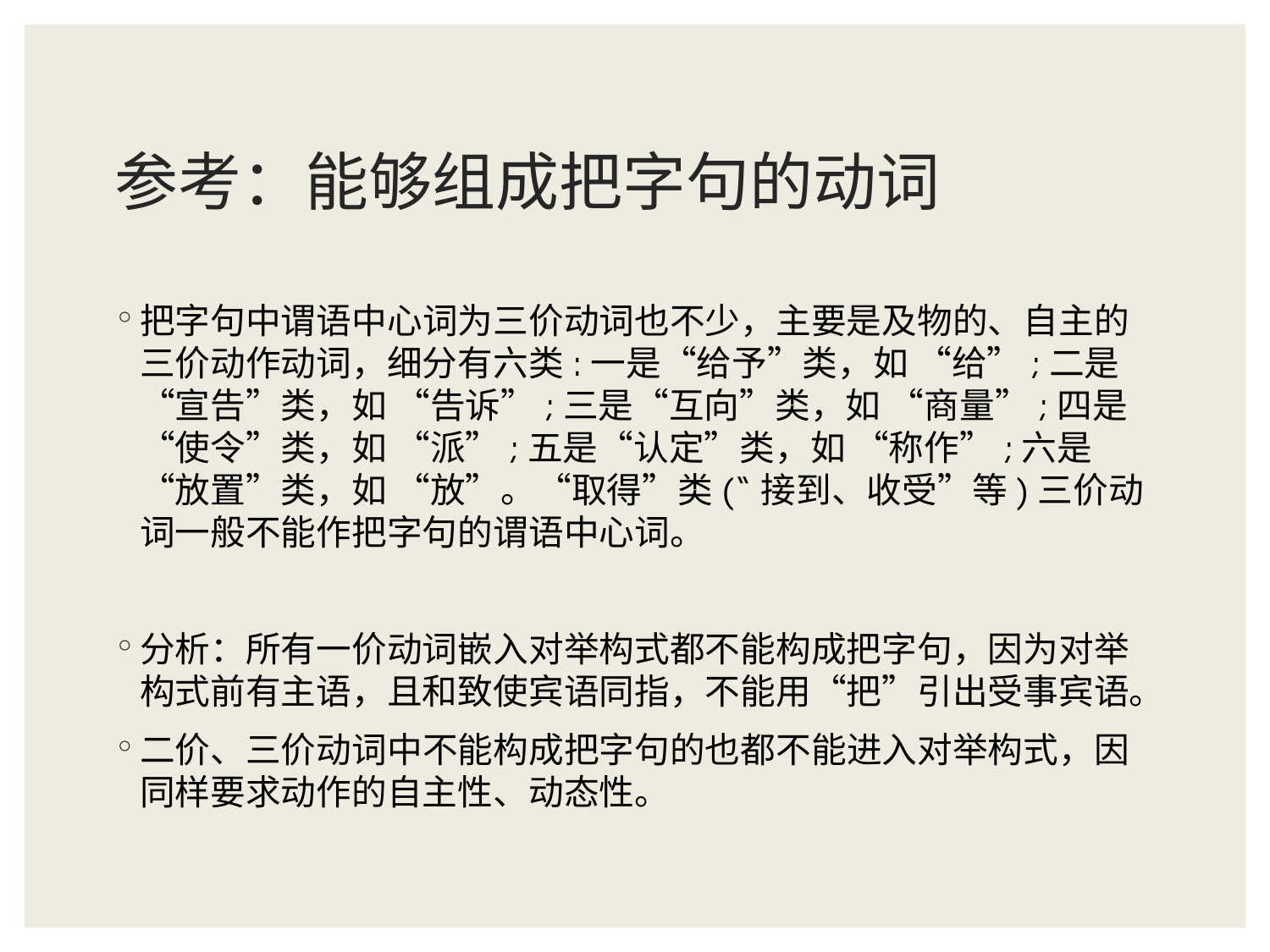

# 参考：能够组成把字句的动词
把字句中谓语中心词为三价动词也不少，主要是及物的、自主的三价动作动词，细分有六类:一是“给予”类，如 “给”;二是“宣告”类，如 “告诉”;三是“互向”类，如 “商量”;四是“使令”类，如 “派”;五是“认定”类，如 “称作”;六是“放置”类，如 “放”。“取得”类(“接到、收受”等)三价动词一般不能作把字句的谓语中心词。

分析：所有一价动词嵌入对举构式都不能构成把字句，因为对举构式前有主语，且和致使宾语同指，不能用“把”引出受事宾语。
二价、三价动词中不能构成把字句的也都不能进入对举构式，因同样要求动作的自主性、动态性。